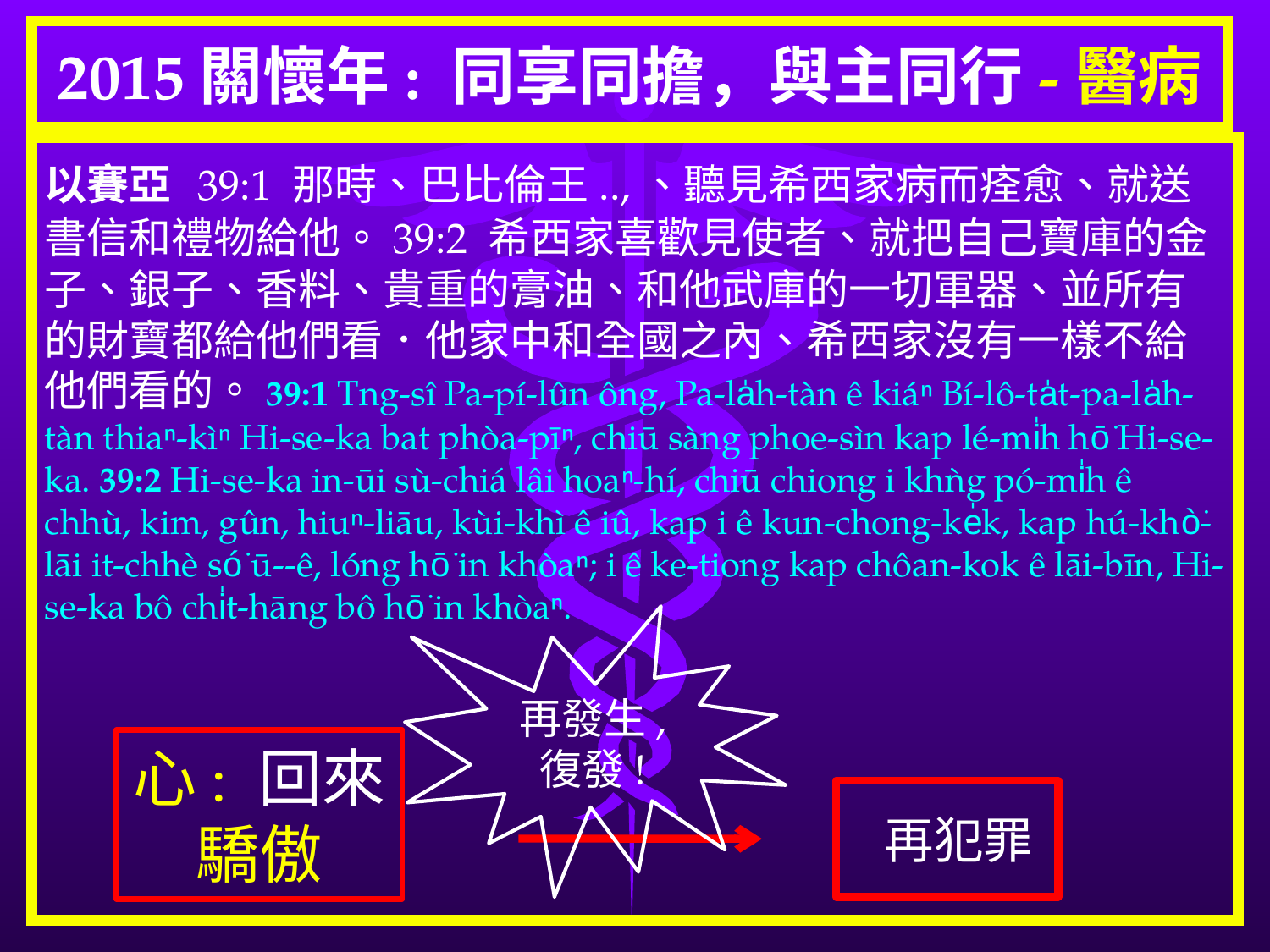

# 2015關懷年: 同享同擔，與主同行-醫病
以賽亞 39:1 那時、巴比倫王..,、聽見希西家病而痊愈、就送書信和禮物給他。39:2 希西家喜歡見使者、就把自己寶庫的金子、銀子、香料、貴重的膏油、和他武庫的一切軍器、並所有的財寶都給他們看．他家中和全國之內、希西家沒有一樣不給他們看的。39:1 Tng-sî Pa-pí-lûn ông, Pa-la̍h-tàn ê kiáⁿ Bí-lô-ta̍t-pa-la̍h-tàn thiaⁿ-kìⁿ Hi-se-ka bat phòa-pīⁿ, chiū sàng phoe-sìn kap lé-mi̍h hō͘ Hi-se-ka. 39:2 Hi-se-ka in-ūi sù-chiá lâi hoaⁿ-hí, chiū chiong i khǹg pó-mi̍h ê chhù, kim, gûn, hiuⁿ-liāu, kùi-khì ê iû, kap i ê kun-chong-ke̍k, kap hú-khò͘-lāi it-chhè só͘ ū--ê, lóng hō͘ in khòaⁿ; i ê ke-tiong kap chôan-kok ê lāi-bīn, Hi-se-ka bô chi̍t-hāng bô hō͘ in khòaⁿ.

再發生, 復發!
心: 回來
驕傲
 再犯罪